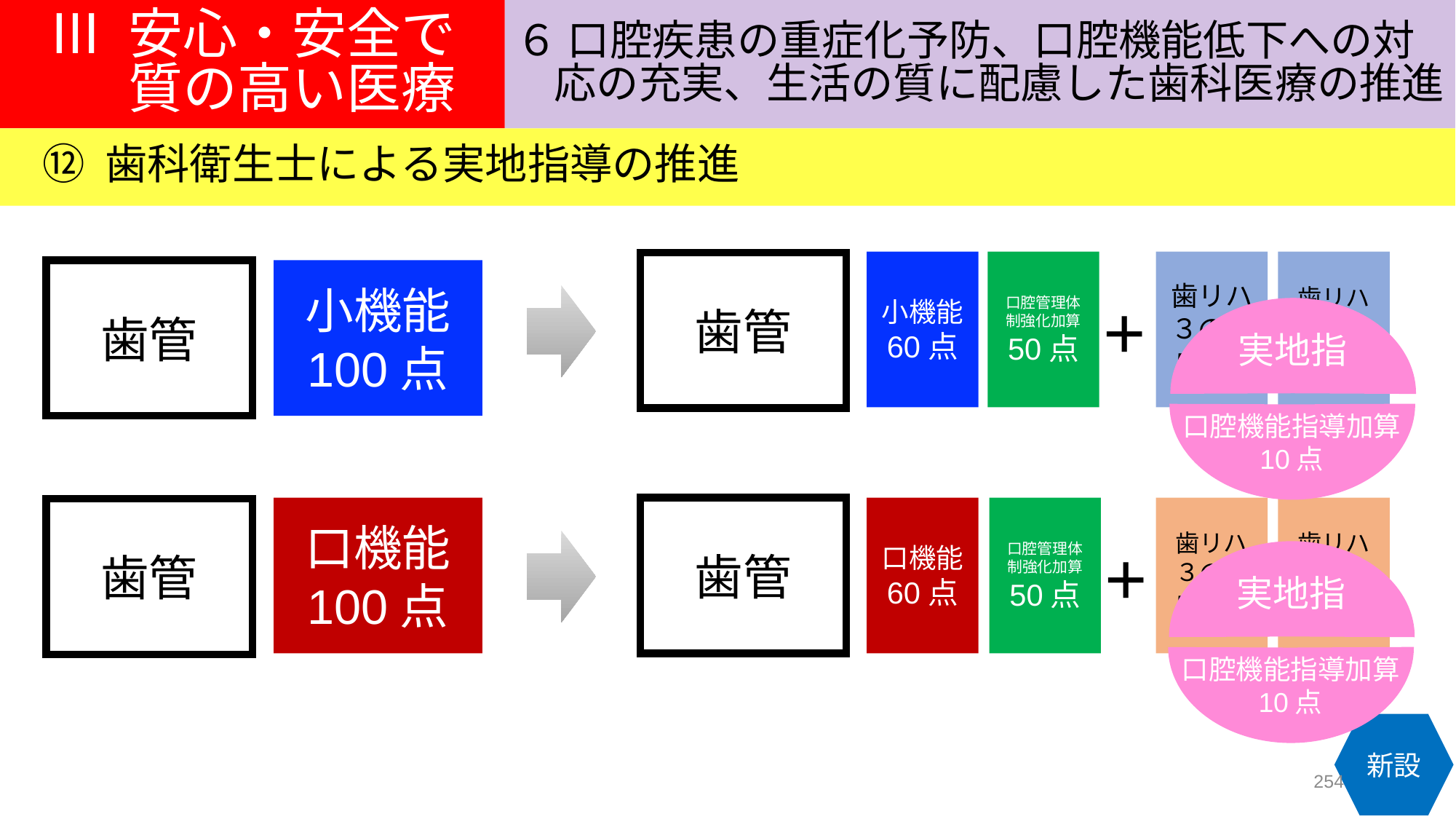

Ⅲ 安心・安全で
質の高い医療
６ 口腔疾患の重症化予防、口腔機能低下への対
応の充実、生活の質に配慮した歯科医療の推進
⑫ 歯科衛生士による実地指導の推進
口腔管理体制強化加算
50点
小機能
60点
歯リハ３の１
50点
歯リハ３の１
50点
歯管
歯管
小機能
100点

+
実地指

口腔機能指導加算
10点
歯管
口腔管理体制強化加算
50点
口機能
100点
口機能
60点
歯リハ３の２
50点
歯リハ３の２
50点
歯管

実地指

口腔機能指導加算
10点
+
新設
254